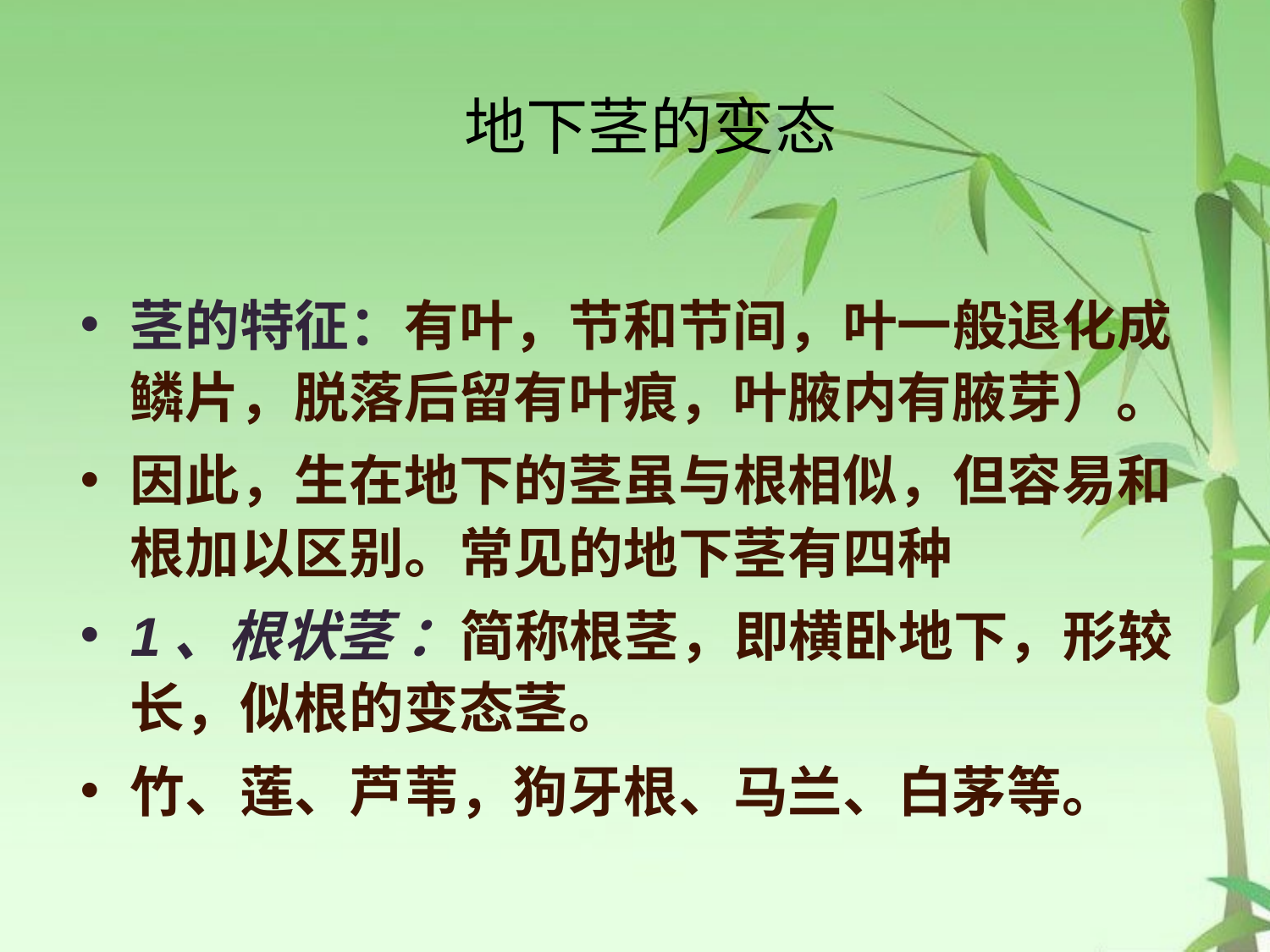

# 地下茎的变态
茎的特征：有叶，节和节间，叶一般退化成鳞片，脱落后留有叶痕，叶腋内有腋芽）。
因此，生在地下的茎虽与根相似，但容易和根加以区别。常见的地下茎有四种
1、根状茎 ：简称根茎，即横卧地下，形较长，似根的变态茎。
竹、莲、芦苇，狗牙根、马兰、白茅等。